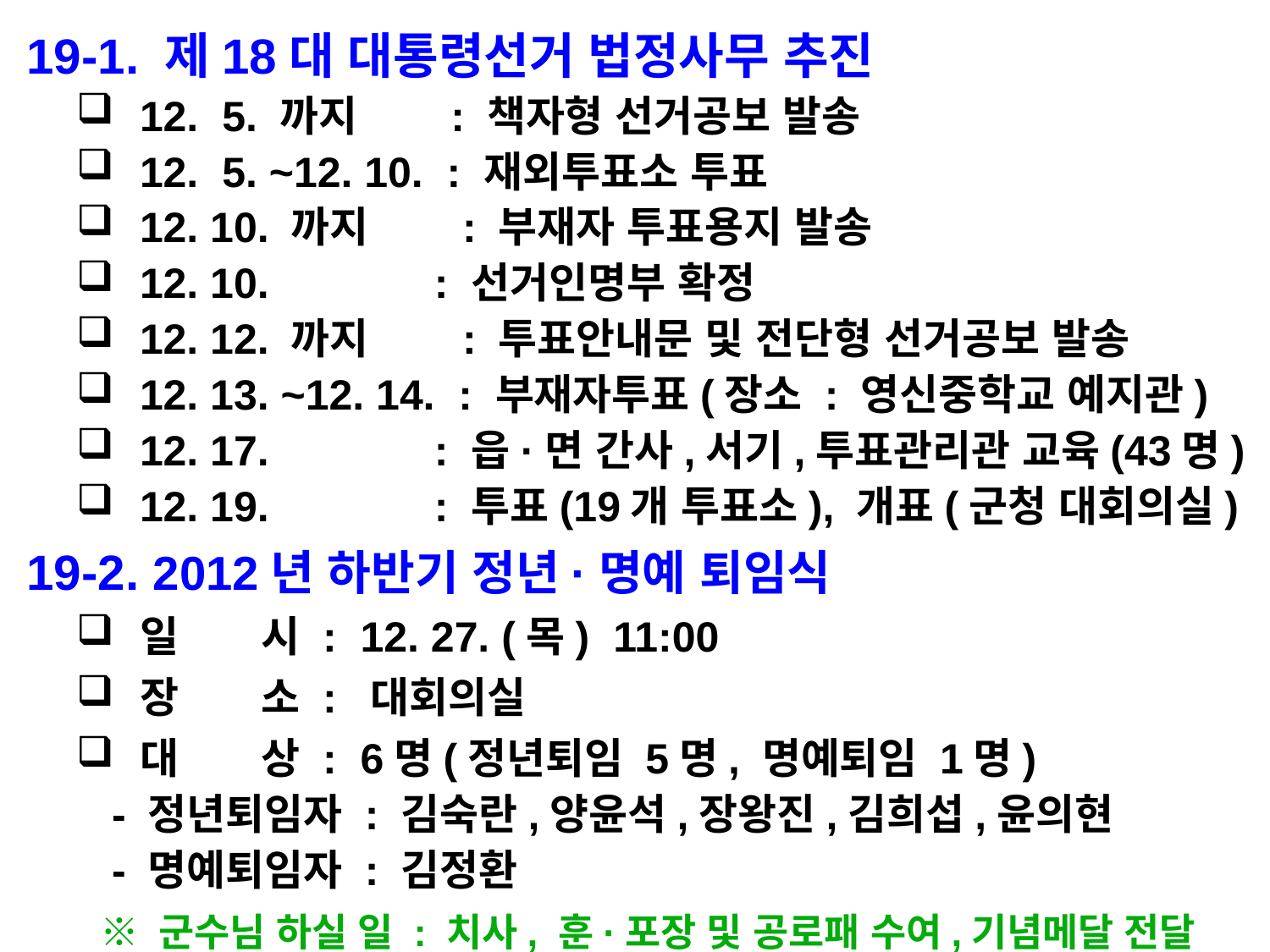

19-1. 제18대 대통령선거 법정사무 추진
12.  5. 까지       : 책자형 선거공보 발송
12.  5. ~12. 10.  : 재외투표소 투표
12. 10. 까지       : 부재자 투표용지 발송
12. 10.              : 선거인명부 확정
12. 12. 까지       : 투표안내문 및 전단형 선거공보 발송
12. 13. ~12. 14.  : 부재자투표(장소 : 영신중학교 예지관)
12. 17.              : 읍·면 간사,서기,투표관리관 교육(43명)
12. 19.              : 투표(19개 투표소), 개표(군청 대회의실)

 19-2. 2012년 하반기 정년·명예 퇴임식
일       시 :  12. 27. (목)  11:00
장       소 :  대회의실
대       상 :  6명(정년퇴임 5명, 명예퇴임 1명)
   - 정년퇴임자 : 김숙란,양윤석,장왕진,김희섭,윤의현
   - 명예퇴임자 : 김정환
  ※ 군수님 하실 일 : 치사, 훈·포장 및 공로패 수여,기념메달 전달